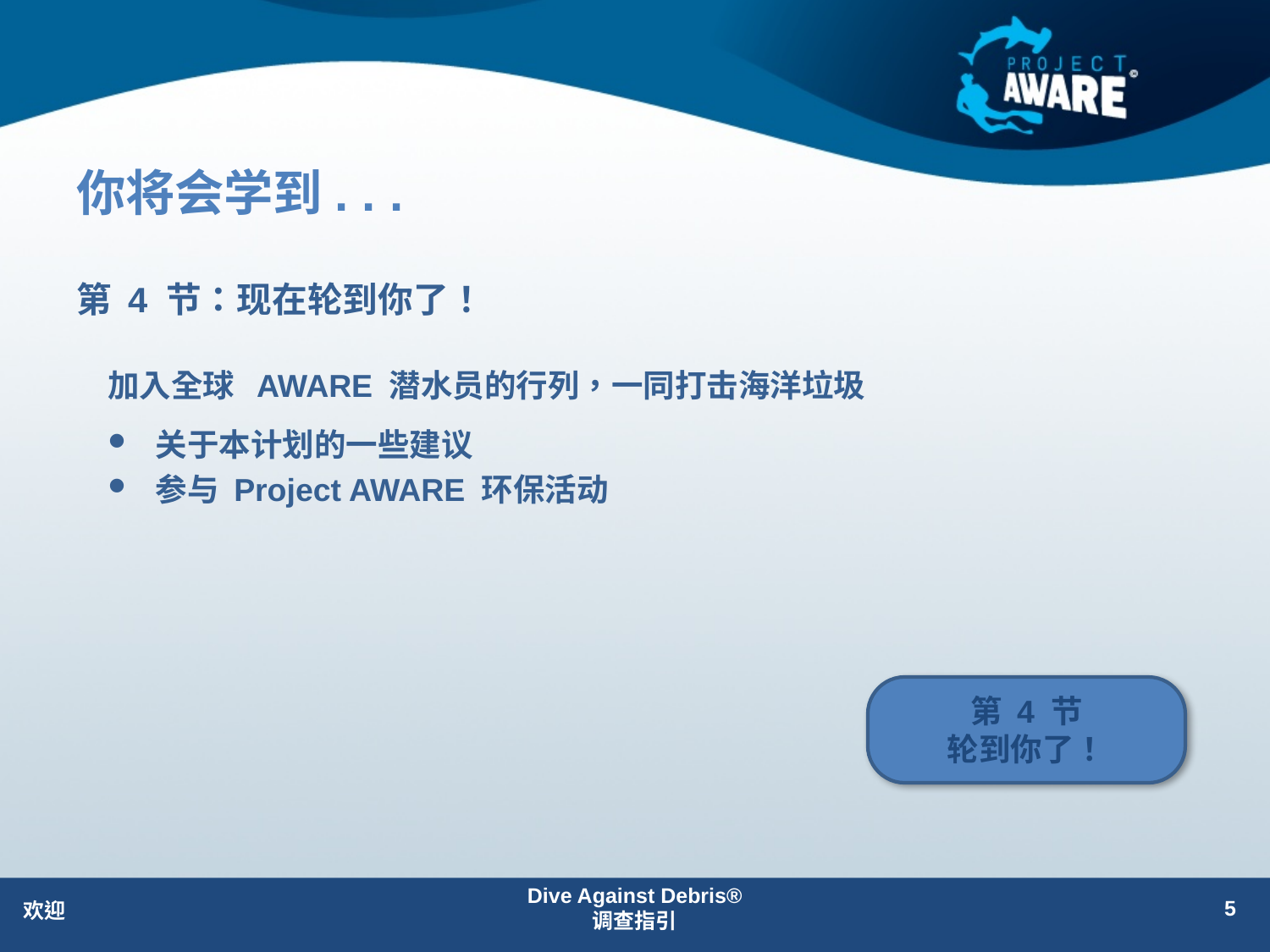

# 你将会学到. . .
第 4 节：现在轮到你了！
加入全球  AWARE 潜水员的行列，一同打击海洋垃圾
关于本计划的一些建议
参与 Project AWARE 环保活动

第 4 节
轮到你了！
Dive Against Debris®
调查指引
5
欢迎